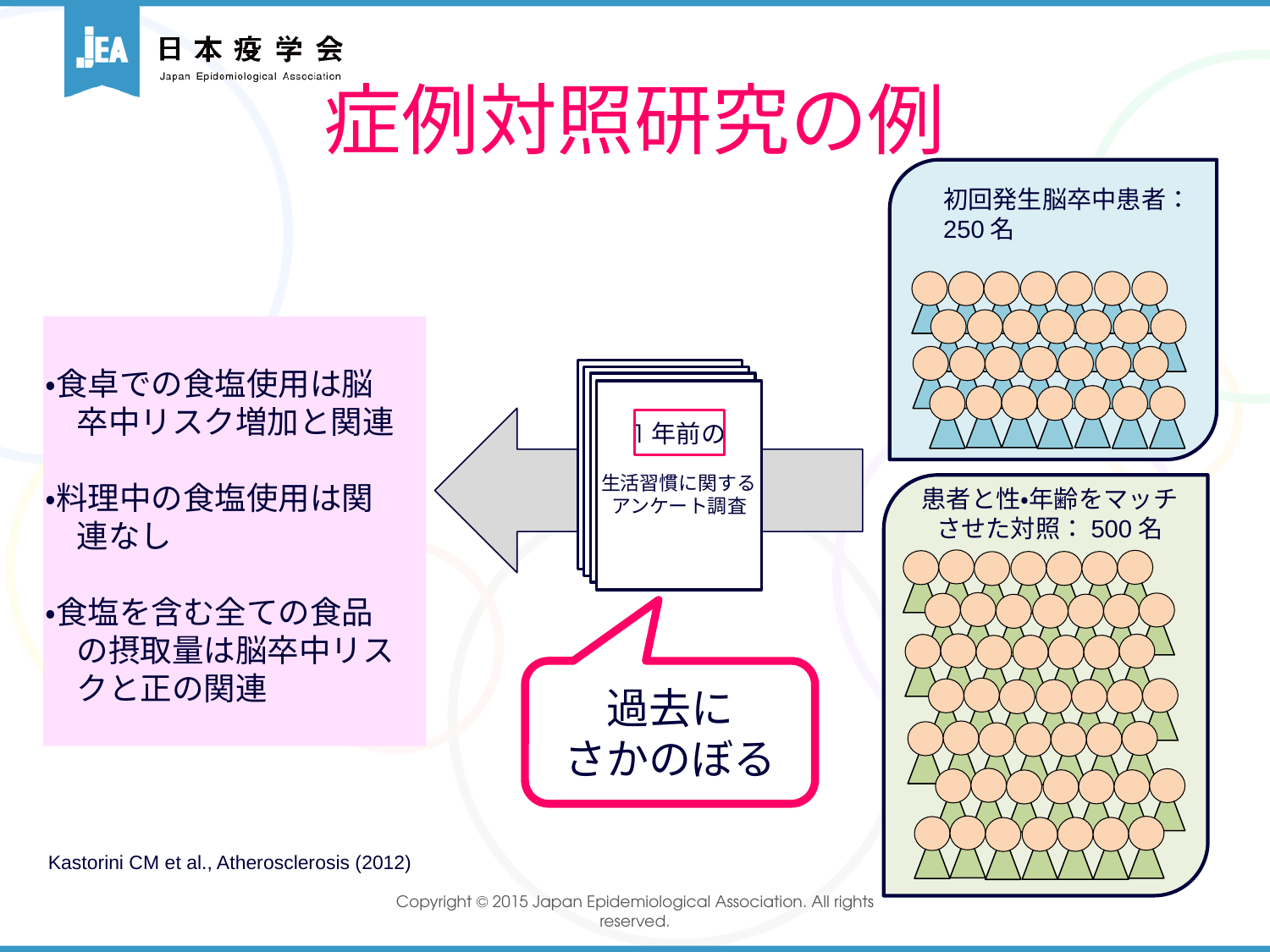

# 症例対照研究の例

初回発生脳卒中患者：250名

・食卓での食塩使用は脳
　卒中リスク増加と関連

・料理中の食塩使用は関
　連なし

・食塩を含む全ての食品
　の摂取量は脳卒中リス
　クと正の関連

1年前の

生活習慣に関する
アンケート調査

患者と性・年齢をマッチさせた対照：500名

過去に
さかのぼる

Kastorini CM et al., Atherosclerosis (2012)